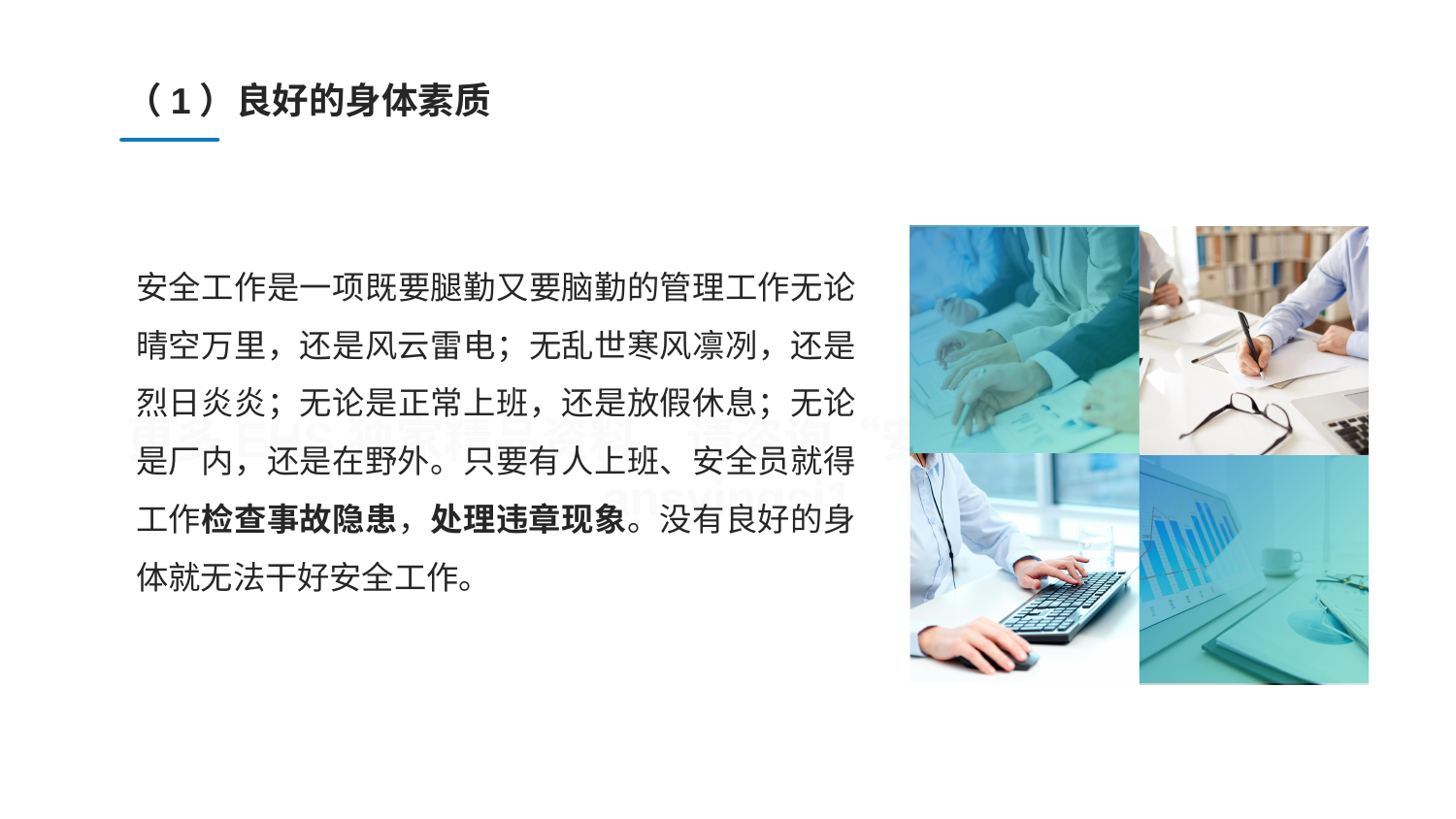

（1）良好的身体素质

安全工作是一项既要腿勤又要脑勤的管理工作无论晴空万里，还是风云雷电；无乱世寒风凛冽，还是烈日炎炎；无论是正常上班，还是放假休息；无论是厂内，还是在野外。只要有人上班、安全员就得工作检查事故隐患，处理违章现象。没有良好的身体就无法干好安全工作。